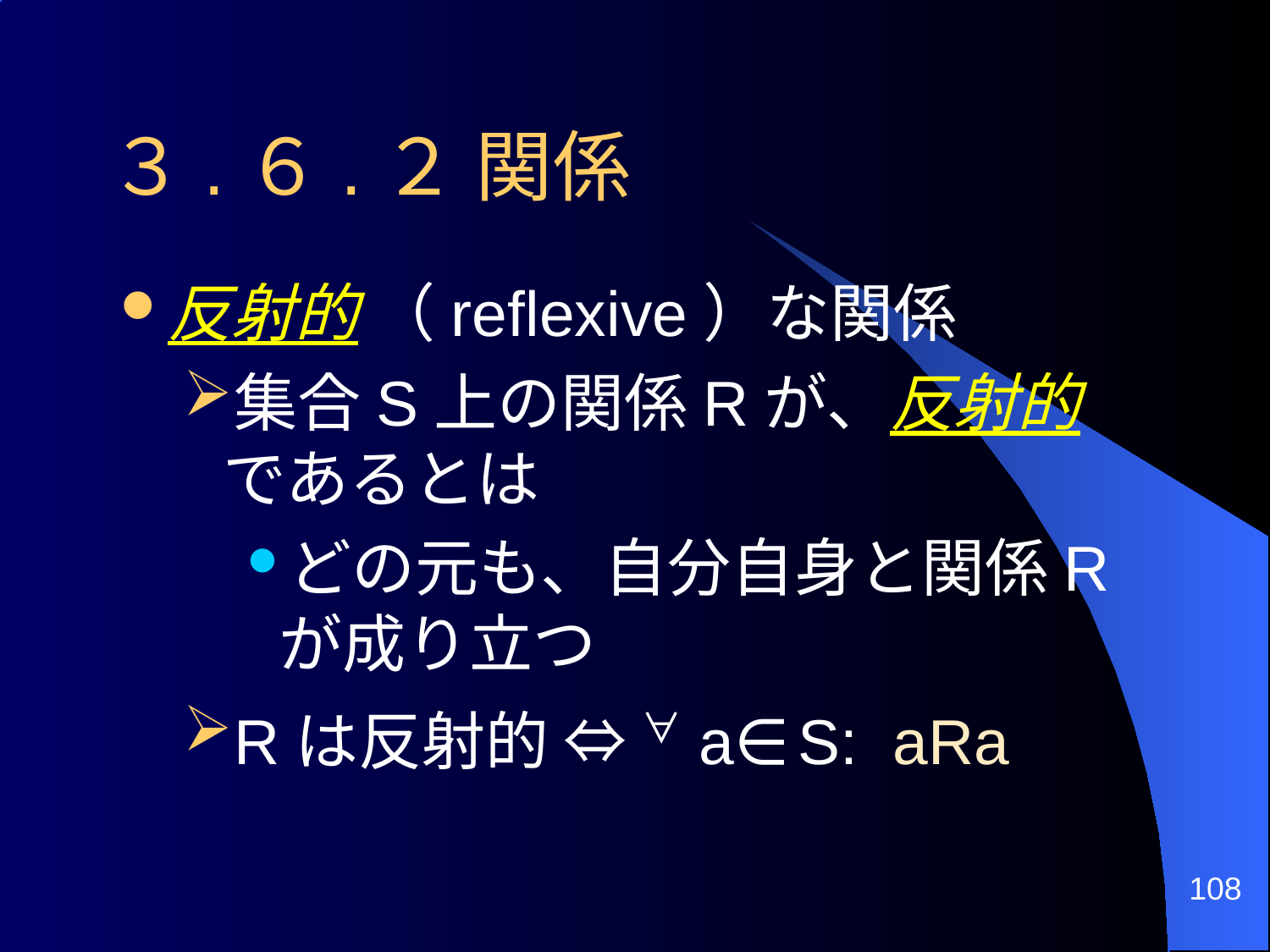

# ３.６.２ 関係
反射的 （reflexive）な関係
集合S上の関係Rが、反射的 であるとは
どの元も、自分自身と関係Rが成り立つ
Rは反射的 ⇔ ∀a∈S:  aRa
108